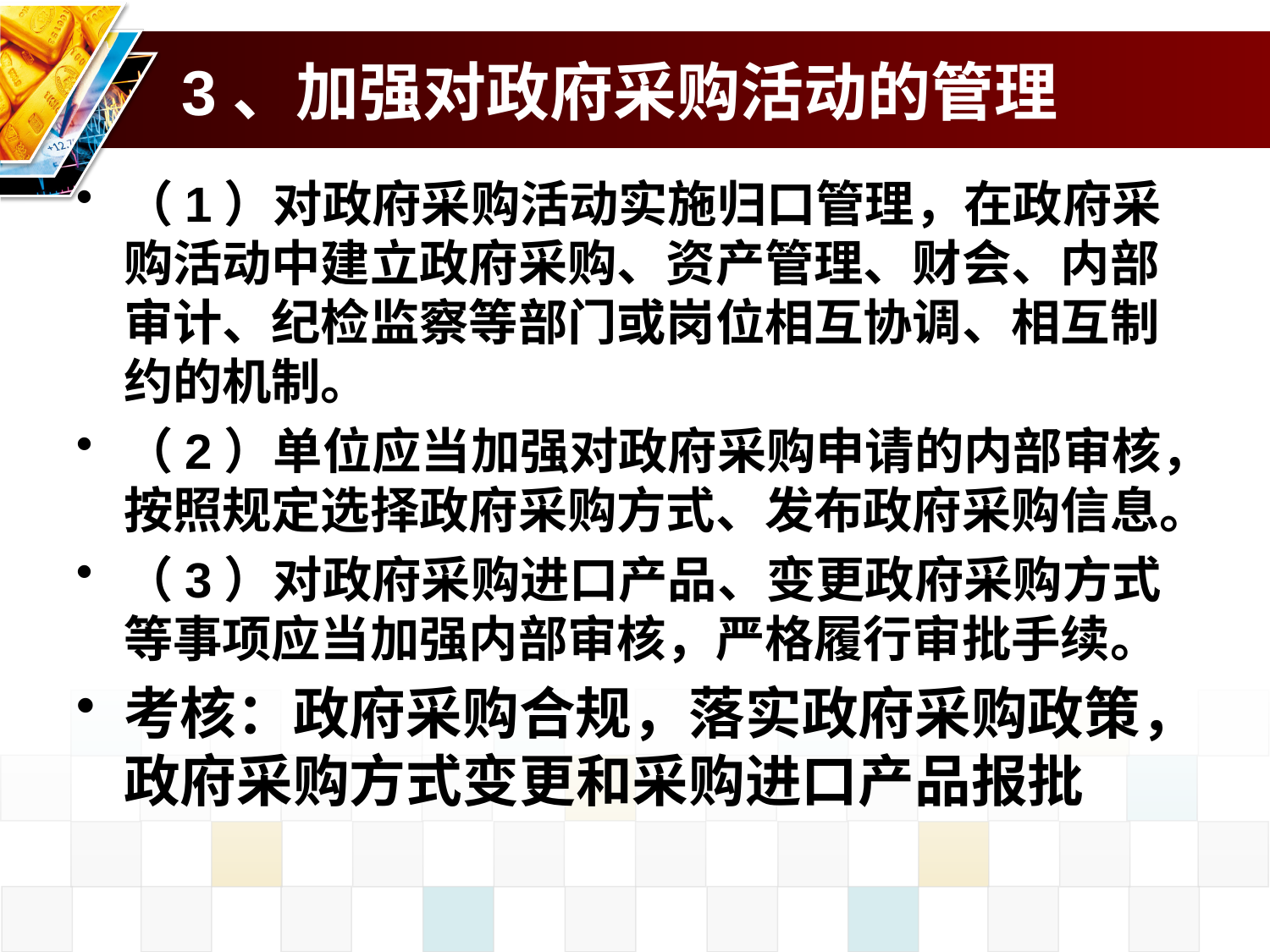

# 3、加强对政府采购活动的管理
（1）对政府采购活动实施归口管理，在政府采购活动中建立政府采购、资产管理、财会、内部审计、纪检监察等部门或岗位相互协调、相互制约的机制。
（2）单位应当加强对政府采购申请的内部审核，按照规定选择政府采购方式、发布政府采购信息。
（3）对政府采购进口产品、变更政府采购方式等事项应当加强内部审核，严格履行审批手续。
考核：政府采购合规，落实政府采购政策，政府采购方式变更和采购进口产品报批